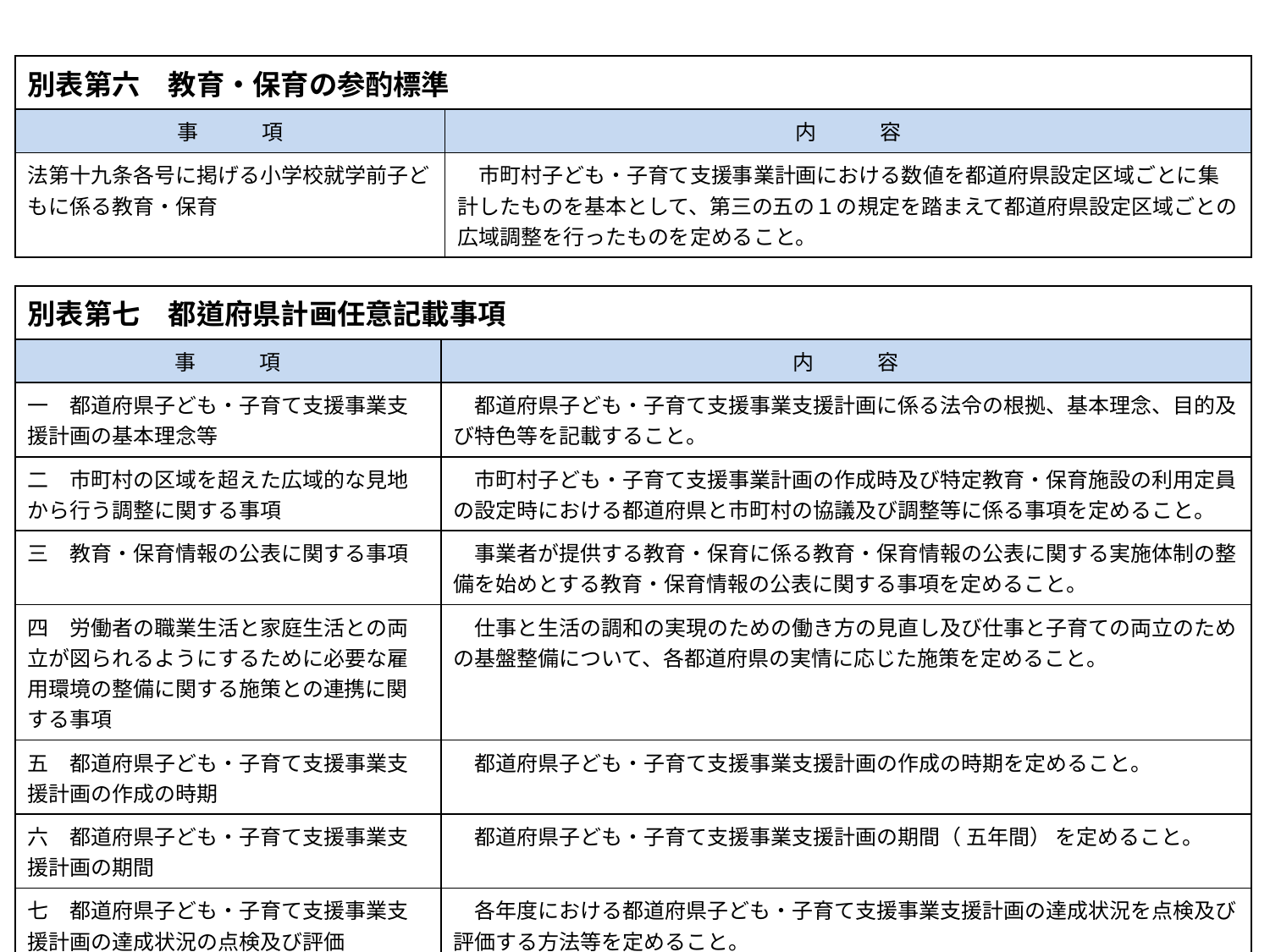

| 別表第六　教育・保育の参酌標準 |  |
| --- | --- |
| 事　　　項 | 内　　　容 |
| 法第十九条各号に掲げる小学校就学前子どもに係る教育・保育 | 市町村子ども・子育て支援事業計画における数値を都道府県設定区域ごとに集計したものを基本として、第三の五の１の規定を踏まえて都道府県設定区域ごとの広域調整を行ったものを定めること。 |
| 別表第七　都道府県計画任意記載事項 |  |
| --- | --- |
| 事　　　項 | 内　　　容 |
| 一　都道府県子ども・子育て支援事業支援計画の基本理念等 | 都道府県子ども・子育て支援事業支援計画に係る法令の根拠、基本理念、目的及び特色等を記載すること。 |
| 二　市町村の区域を超えた広域的な見地から行う調整に関する事項 | 市町村子ども・子育て支援事業計画の作成時及び特定教育・保育施設の利用定員の設定時における都道府県と市町村の協議及び調整等に係る事項を定めること。 |
| 三　教育・保育情報の公表に関する事項 | 事業者が提供する教育・保育に係る教育・保育情報の公表に関する実施体制の整備を始めとする教育・保育情報の公表に関する事項を定めること。 |
| 四　労働者の職業生活と家庭生活との両立が図られるようにするために必要な雇用環境の整備に関する施策との連携に関する事項 | 仕事と生活の調和の実現のための働き方の見直し及び仕事と子育ての両立のための基盤整備について、各都道府県の実情に応じた施策を定めること。 |
| 五　都道府県子ども・子育て支援事業支援計画の作成の時期 | 都道府県子ども・子育て支援事業支援計画の作成の時期を定めること。 |
| 六　都道府県子ども・子育て支援事業支援計画の期間 | 都道府県子ども・子育て支援事業支援計画の期間（ 五年間） を定めること。 |
| 七　都道府県子ども・子育て支援事業支援計画の達成状況の点検及び評価 | 各年度における都道府県子ども・子育て支援事業支援計画の達成状況を点検及び評価する方法等を定めること。 |